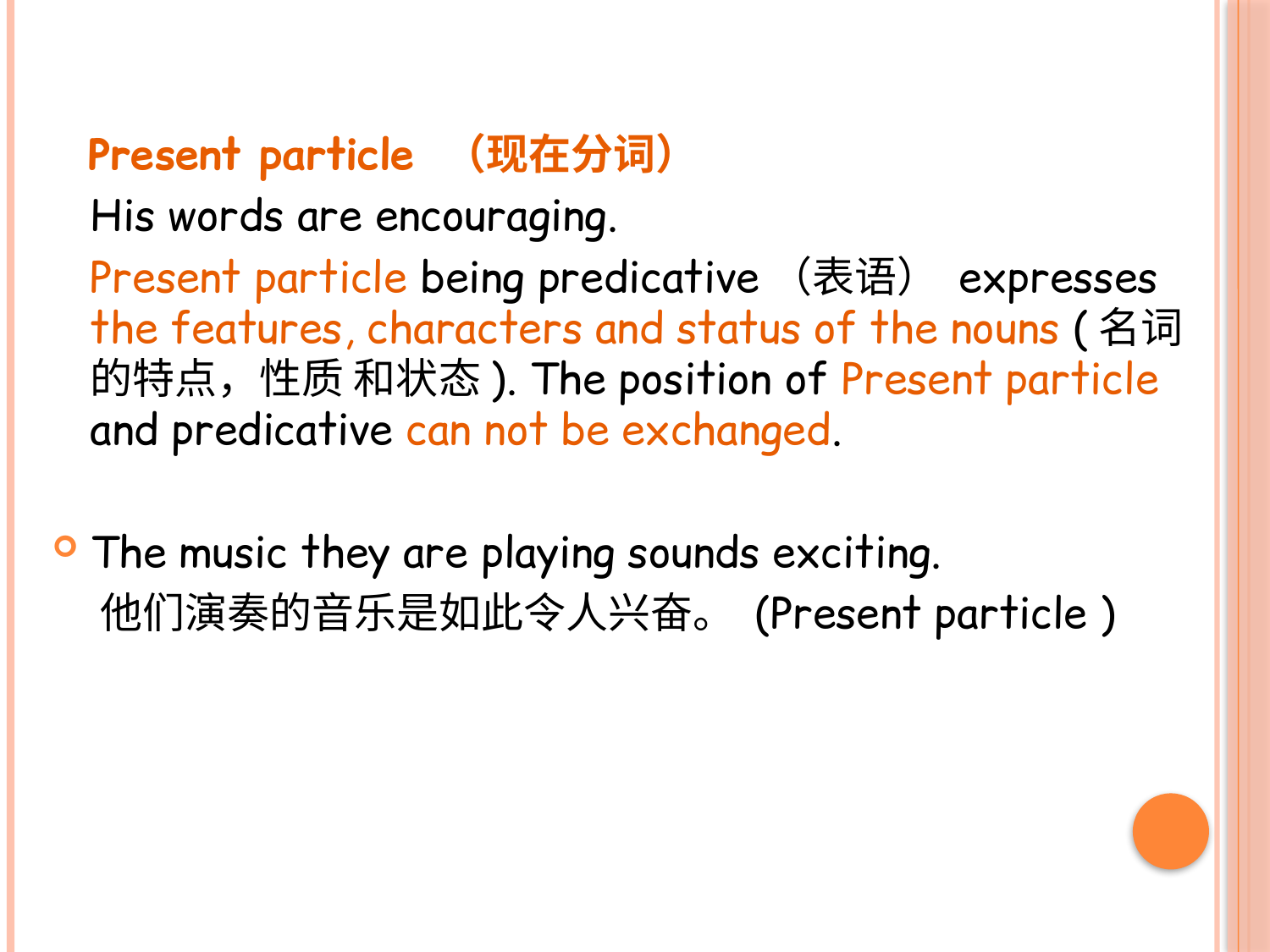

Present particle （现在分词）
   His words are encouraging.
   Present particle being predicative（表语） expresses the features, characters and status of the nouns (名词的特点，性质 和状态). The position of Present particle and predicative can not be exchanged.

The music they are playing sounds exciting.
    他们演奏的音乐是如此令人兴奋。 (Present particle )